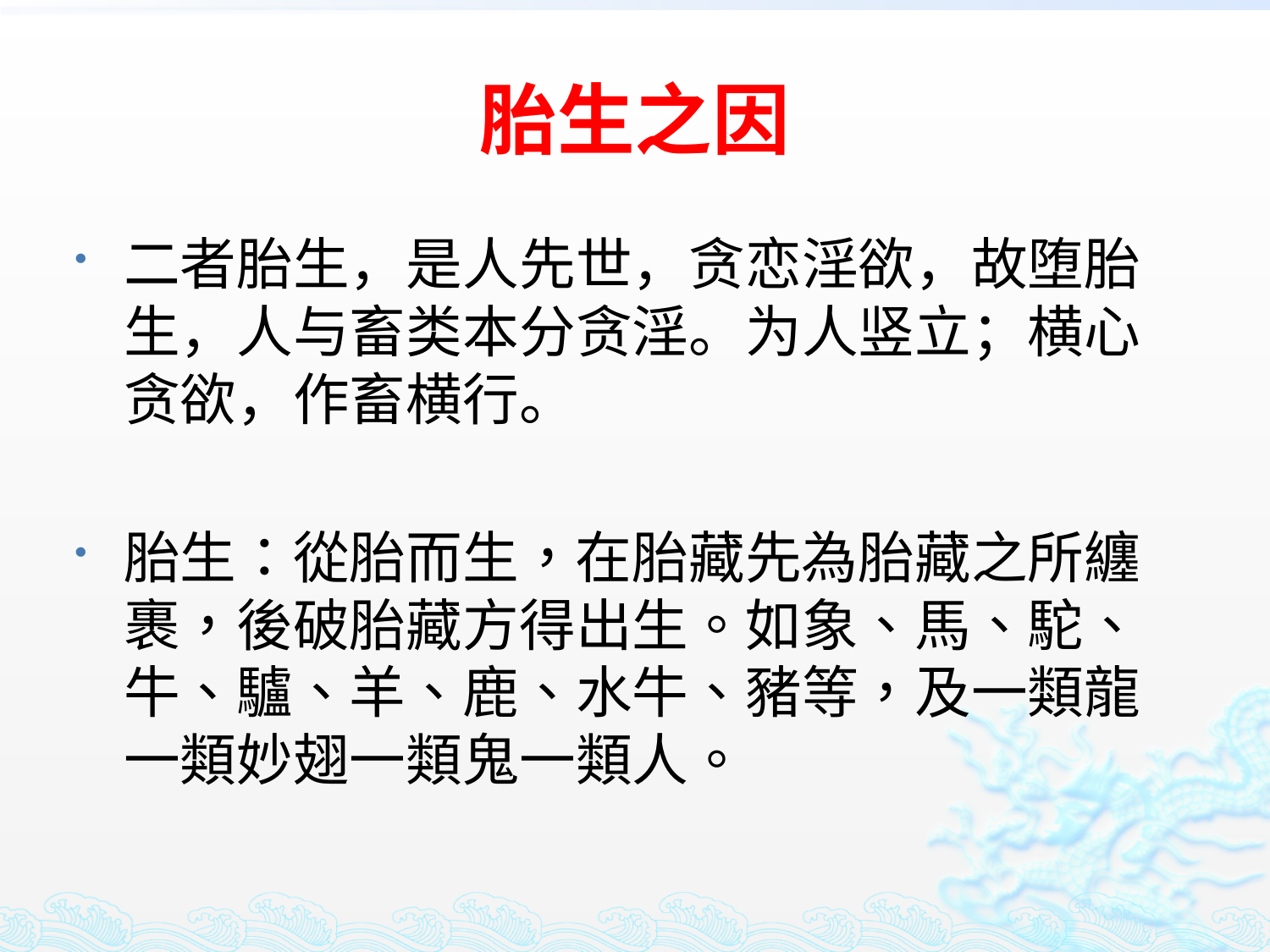

# 胎生之因
二者胎生，是人先世，贪恋淫欲，故堕胎生，人与畜类本分贪淫。为人竖立；横心贪欲，作畜横行。

胎生：從胎而生，在胎藏先為胎藏之所纏裹，後破胎藏方得出生。如象、馬、駝、牛、驢、羊、鹿、水牛、豬等，及一類龍一類妙翅一類鬼一類人。